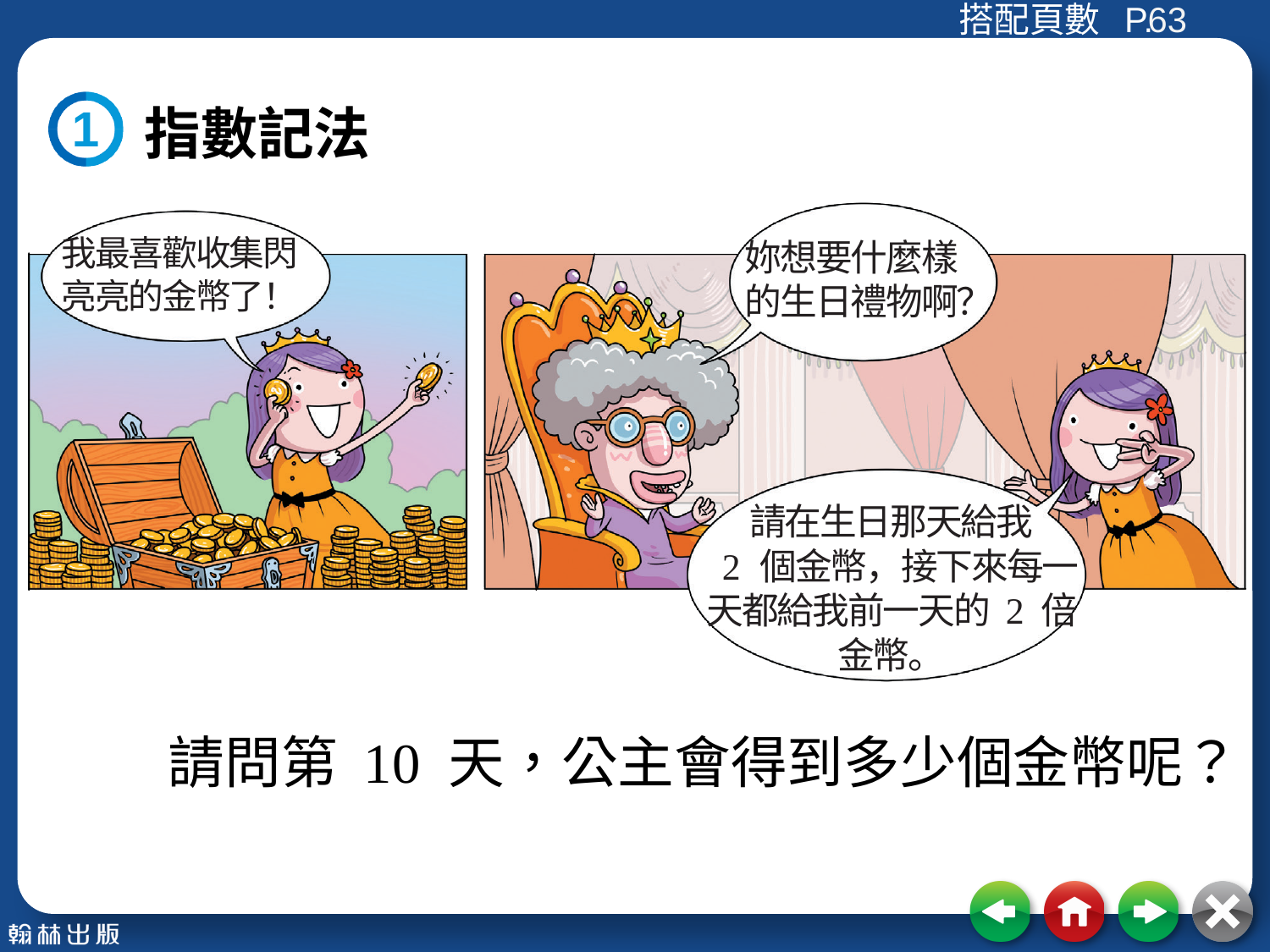

63
1
指數記法

我最喜歡收集閃亮亮的金幣了！
妳想要什麼樣
的生日禮物啊？
請在生日那天給我
 2 個金幣，接下來每一天都給我前一天的 2 倍金幣。
　　請問第 10 天，公主會得到多少個金幣呢？